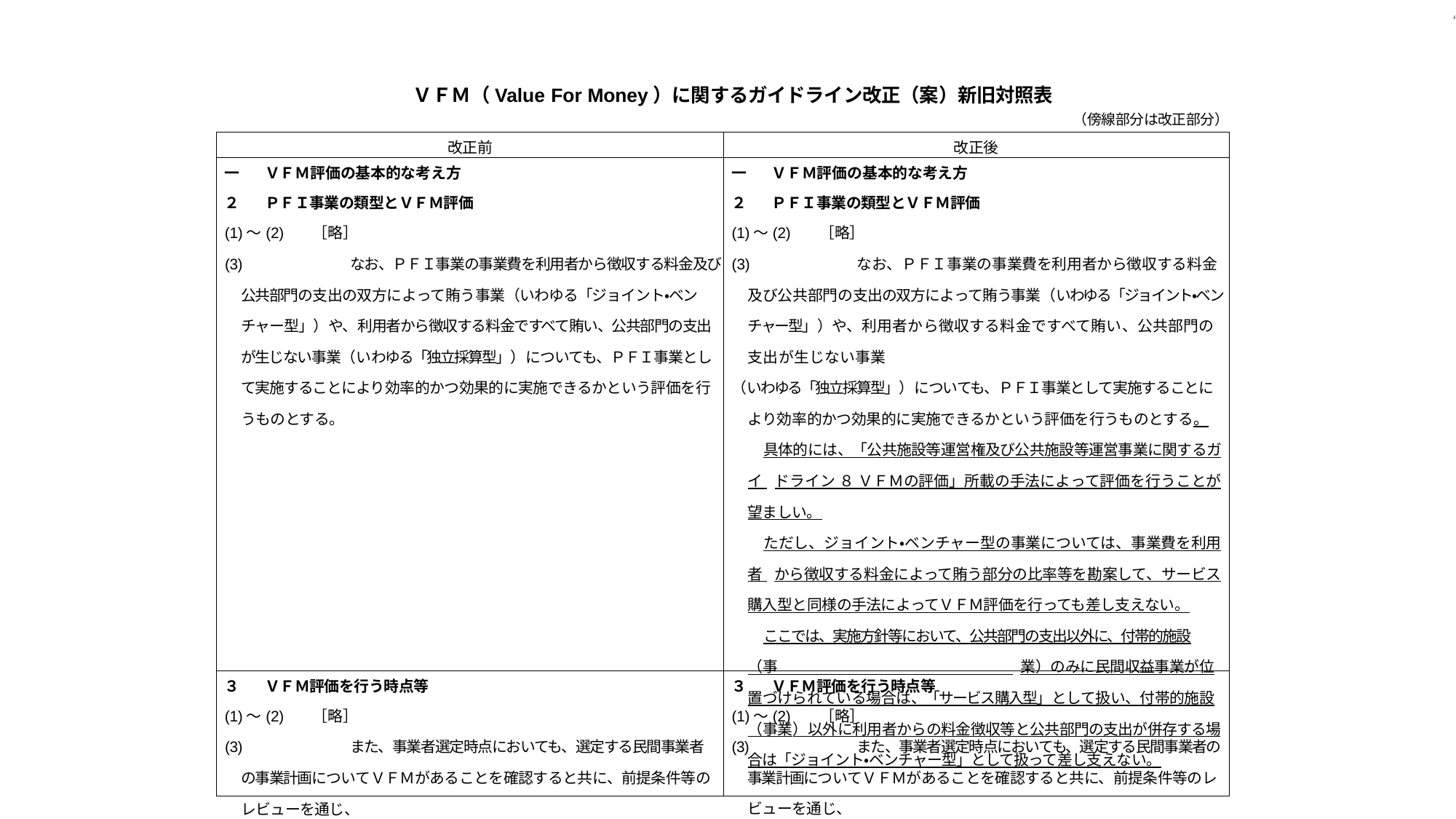

4
ＶＦＭ（Value For Money）に関するガイドライン改正（案）新旧対照表
（傍線部分は改正部分）
| 改正前 | 改正後 |
| --- | --- |
| 一 ＶＦＭ評価の基本的な考え方 ２ ＰＦＩ事業の類型とＶＦＭ評価 (1)～(2) ［略］ (3) なお、ＰＦＩ事業の事業費を利用者から徴収する料金及び公共部門の支出の双方によって賄う事業（いわゆる「ジョイント・ベンチャー型」）や、利用者から徴収する料金ですべて賄い、公共部門の支出が生じない事業（いわゆる「独立採算型」）についても、ＰＦＩ事業として実施することにより効率的かつ効果的に実施できるかという評価を行うものとする。 | 一 ＶＦＭ評価の基本的な考え方 ２ ＰＦＩ事業の類型とＶＦＭ評価 (1)～(2) ［略］ (3) なお、ＰＦＩ事業の事業費を利用者から徴収する料金及び公共部門の支出の双方によって賄う事業（いわゆる「ジョイント・ベンチャー型」）や、利用者から徴収する料金ですべて賄い、公共部門の支出が生じない事業 （いわゆる「独立採算型」）についても、ＰＦＩ事業として実施することにより効率的かつ効果的に実施できるかという評価を行うものとする。 具体的には、「公共施設等運営権及び公共施設等運営事業に関するガイ ドライン ８ ＶＦＭの評価」所載の手法によって評価を行うことが望ましい。 ただし、ジョイント・ベンチャー型の事業については、事業費を利用者 から徴収する料金によって賄う部分の比率等を勘案して、サービス購入型と同様の手法によってＶＦＭ評価を行っても差し支えない。 ここでは、実施方針等において、公共部門の支出以外に、付帯的施設（事 業）のみに民間収益事業が位置づけられている場合は、「サービス購入型」として扱い、付帯的施設（事業）以外に利用者からの料金徴収等と公共部門の支出が併存する場合は「ジョイント・ベンチャー型」として扱って差し支えない。 |
| ３ ＶＦＭ評価を行う時点等 (1)～(2) ［略］ (3) また、事業者選定時点においても、選定する民間事業者の事業計画についてＶＦＭがあることを確認すると共に、前提条件等のレビューを通じ、 | ３ ＶＦＭ評価を行う時点等 (1)～(2) ［略］ (3) また、事業者選定時点においても、選定する民間事業者の事業計画についてＶＦＭがあることを確認すると共に、前提条件等のレビューを通じ、 |